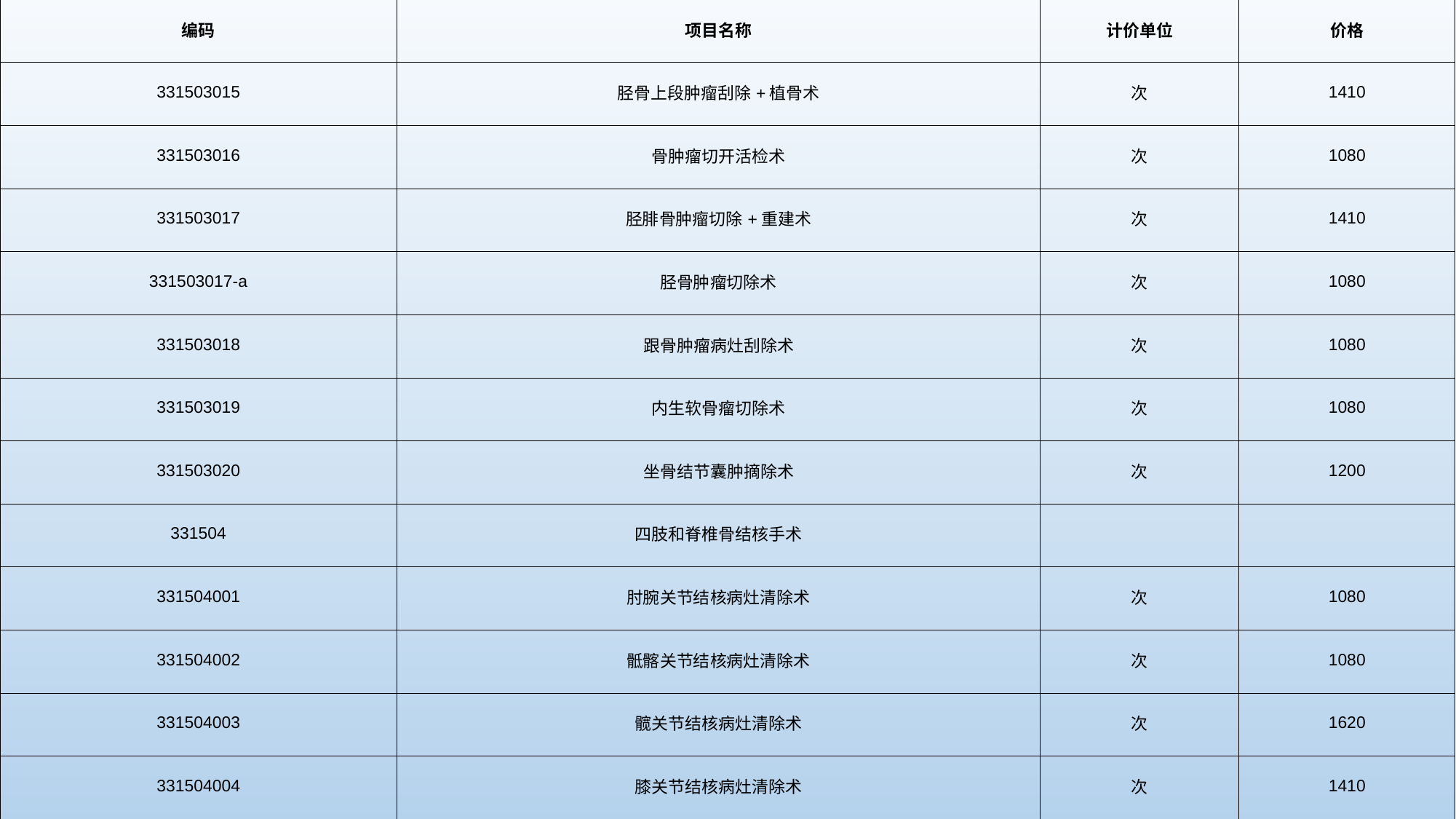

| 编码 | 项目名称 | 计价单位 | 价格 |
| --- | --- | --- | --- |
| 331503015 | 胫骨上段肿瘤刮除+植骨术 | 次 | 1410 |
| 331503016 | 骨肿瘤切开活检术 | 次 | 1080 |
| 331503017 | 胫腓骨肿瘤切除+重建术 | 次 | 1410 |
| 331503017-a | 胫骨肿瘤切除术 | 次 | 1080 |
| 331503018 | 跟骨肿瘤病灶刮除术 | 次 | 1080 |
| 331503019 | 内生软骨瘤切除术 | 次 | 1080 |
| 331503020 | 坐骨结节囊肿摘除术 | 次 | 1200 |
| 331504 | 四肢和脊椎骨结核手术 |  |  |
| 331504001 | 肘腕关节结核病灶清除术 | 次 | 1080 |
| 331504002 | 骶髂关节结核病灶清除术 | 次 | 1080 |
| 331504003 | 髋关节结核病灶清除术 | 次 | 1620 |
| 331504004 | 膝关节结核病灶清除术 | 次 | 1410 |